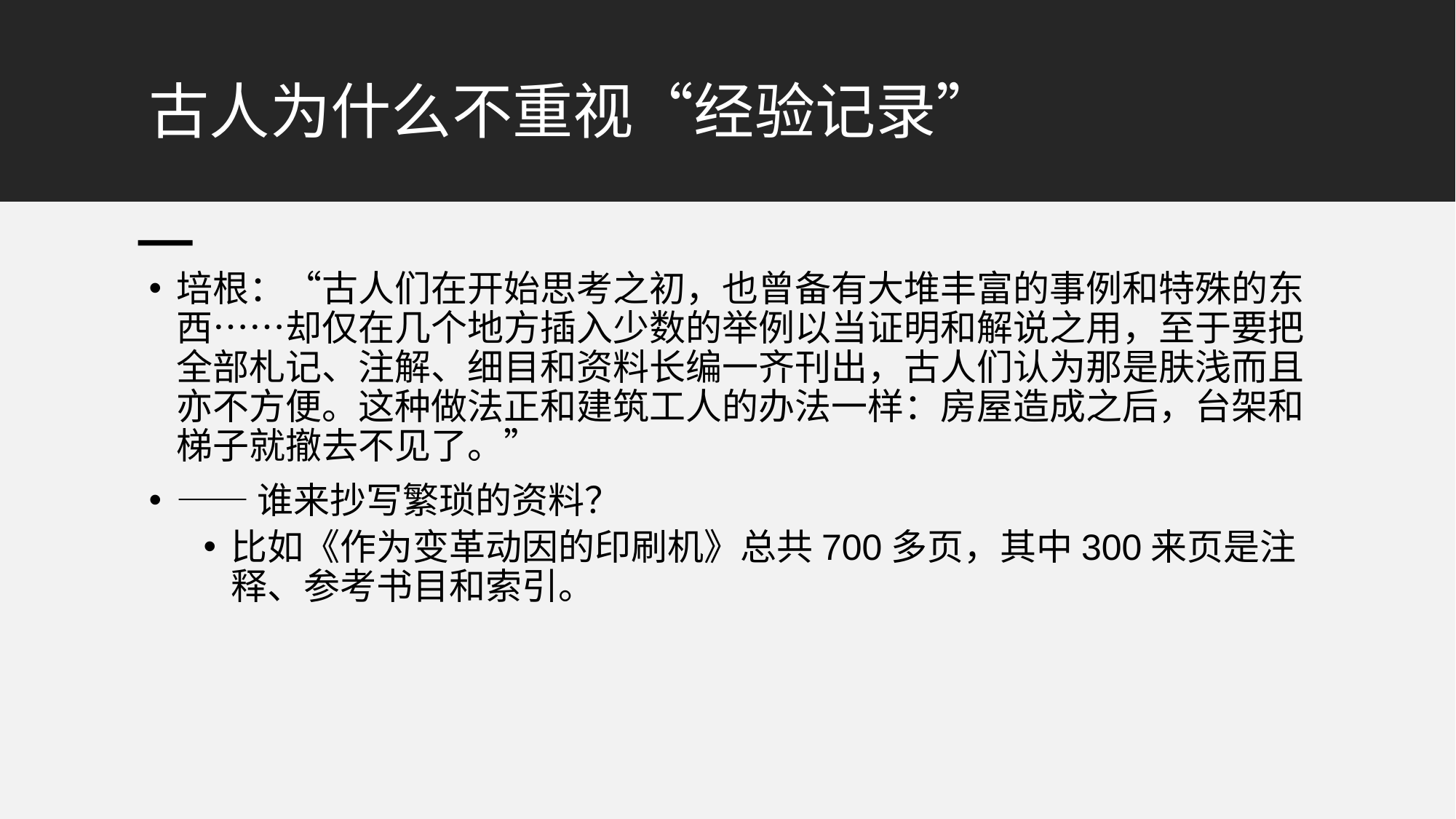

# 古人为什么不重视“经验记录”

培根：“古人们在开始思考之初，也曾备有大堆丰富的事例和特殊的东西……却仅在几个地方插入少数的举例以当证明和解说之用，至于要把全部札记、注解、细目和资料长编一齐刊出，古人们认为那是肤浅而且亦不方便。这种做法正和建筑工人的办法一样：房屋造成之后，台架和梯子就撤去不见了。”
——谁来抄写繁琐的资料？
比如《作为变革动因的印刷机》总共700多页，其中300来页是注释、参考书目和索引。